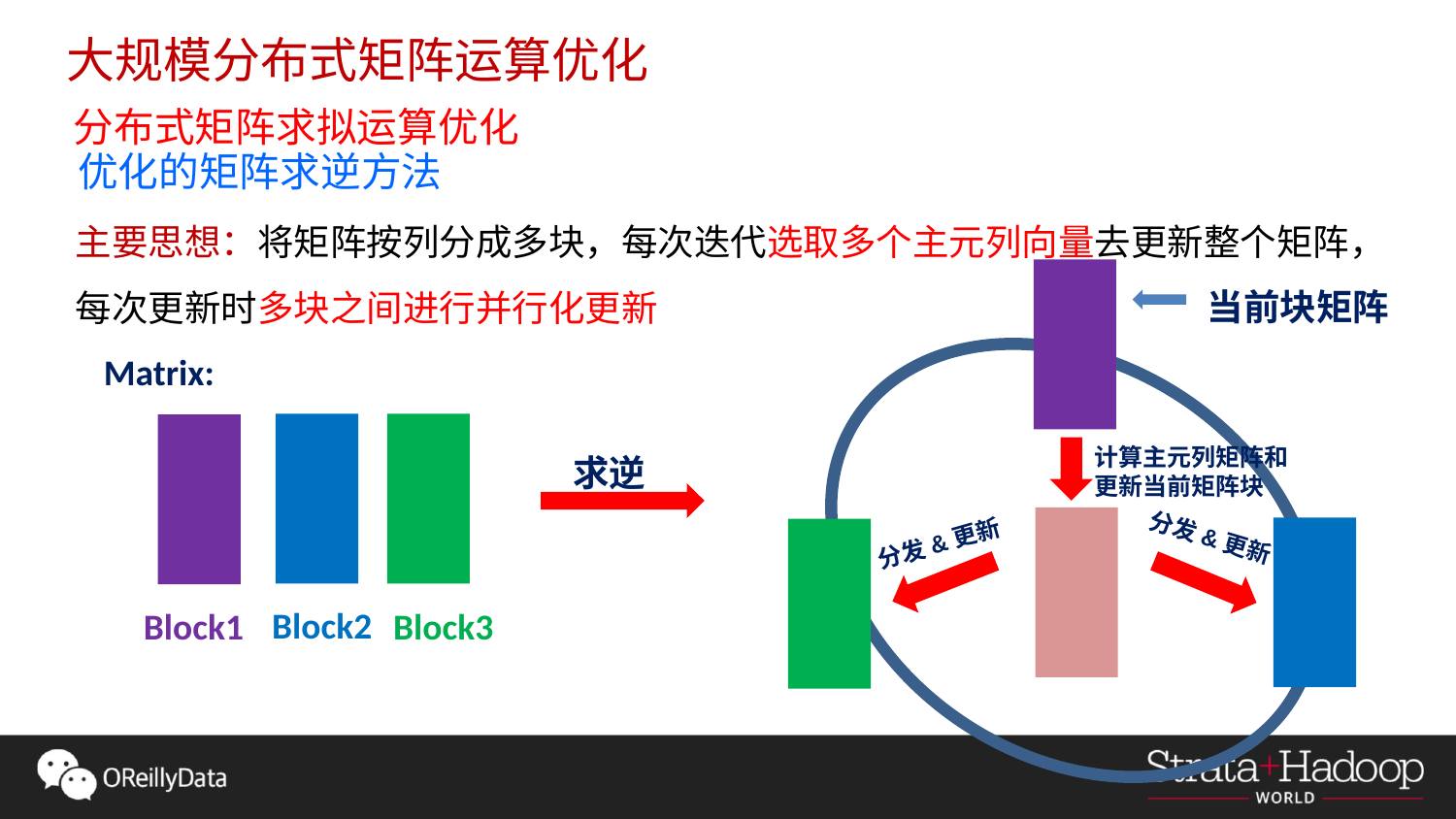

大规模分布式矩阵运算优化
分布式矩阵求拟运算优化
优化的矩阵求逆方法
主要思想：将矩阵按列分成多块，每次迭代选取多个主元列向量去更新整个矩阵，每次更新时多块之间进行并行化更新

当前块矩阵

Matrix:

计算主元列矩阵和更新当前矩阵块

求逆

分发&更新

分发&更新

Block2
Block1
Block3